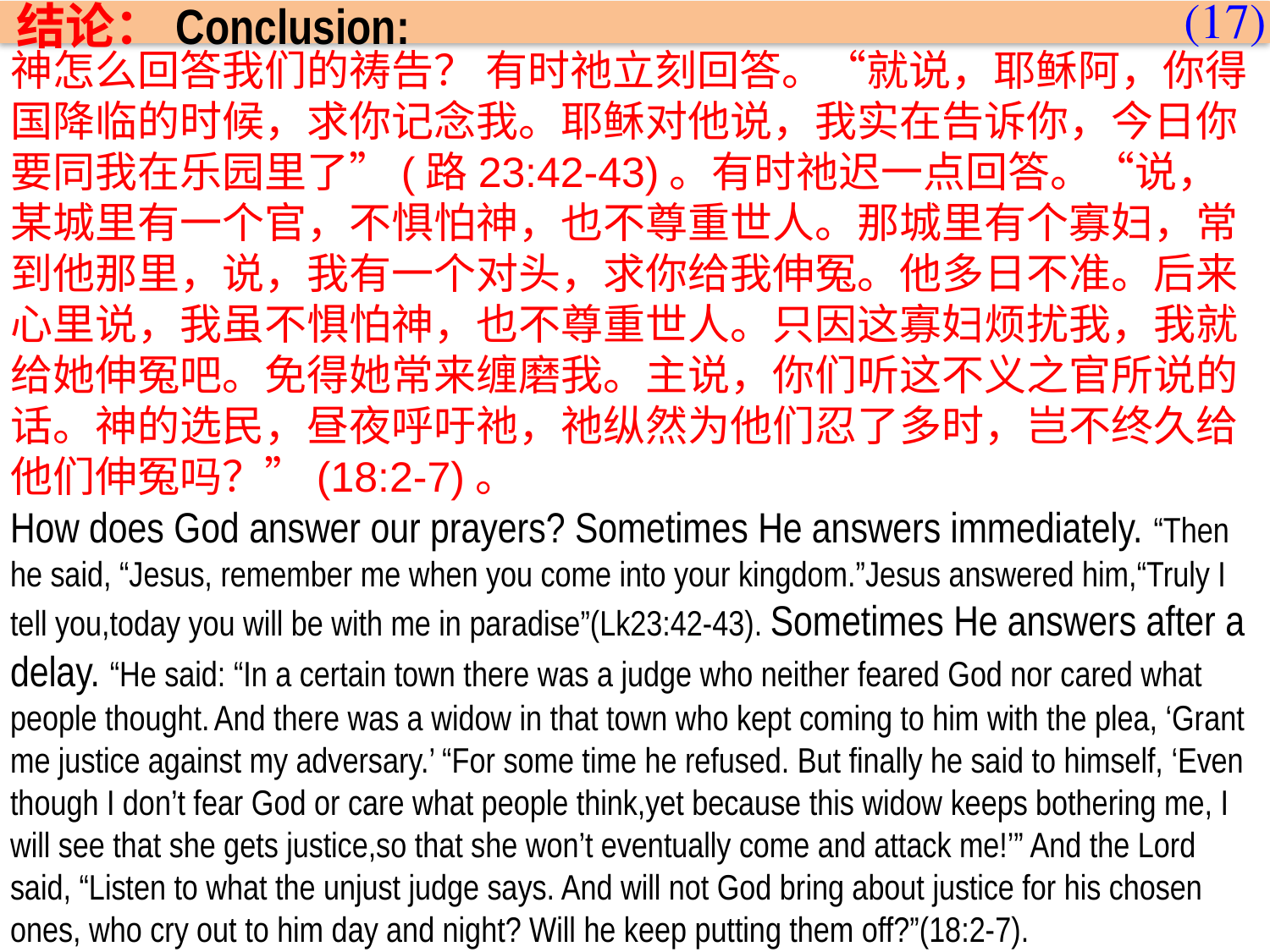

(17)
结论：Conclusion:

神怎么回答我们的祷告？ 有时祂立刻回答。“就说，耶稣阿，你得国降临的时候，求你记念我。耶稣对他说，我实在告诉你，今日你要同我在乐园里了”(路23:42-43)。有时祂迟一点回答。“说，某城里有一个官，不惧怕神，也不尊重世人。那城里有个寡妇，常到他那里，说，我有一个对头，求你给我伸冤。他多日不准。后来心里说，我虽不惧怕神，也不尊重世人。只因这寡妇烦扰我，我就给她伸冤吧。免得她常来缠磨我。主说，你们听这不义之官所说的话。神的选民，昼夜呼吁祂，祂纵然为他们忍了多时，岂不终久给他们伸冤吗？”(18:2-7)。
How does God answer our prayers? Sometimes He answers immediately. “Then he said, “Jesus, remember me when you come into your kingdom.”Jesus answered him,“Truly I tell you,today you will be with me in paradise”(Lk23:42-43). Sometimes He answers after a delay. “He said: “In a certain town there was a judge who neither feared God nor cared what people thought. And there was a widow in that town who kept coming to him with the plea, ‘Grant me justice against my adversary.’ “For some time he refused. But finally he said to himself, ‘Even though I don’t fear God or care what people think,yet because this widow keeps bothering me, I will see that she gets justice,so that she won’t eventually come and attack me!’” And the Lord
said, “Listen to what the unjust judge says. And will not God bring about justice for his chosen ones, who cry out to him day and night? Will he keep putting them off?”(18:2-7).